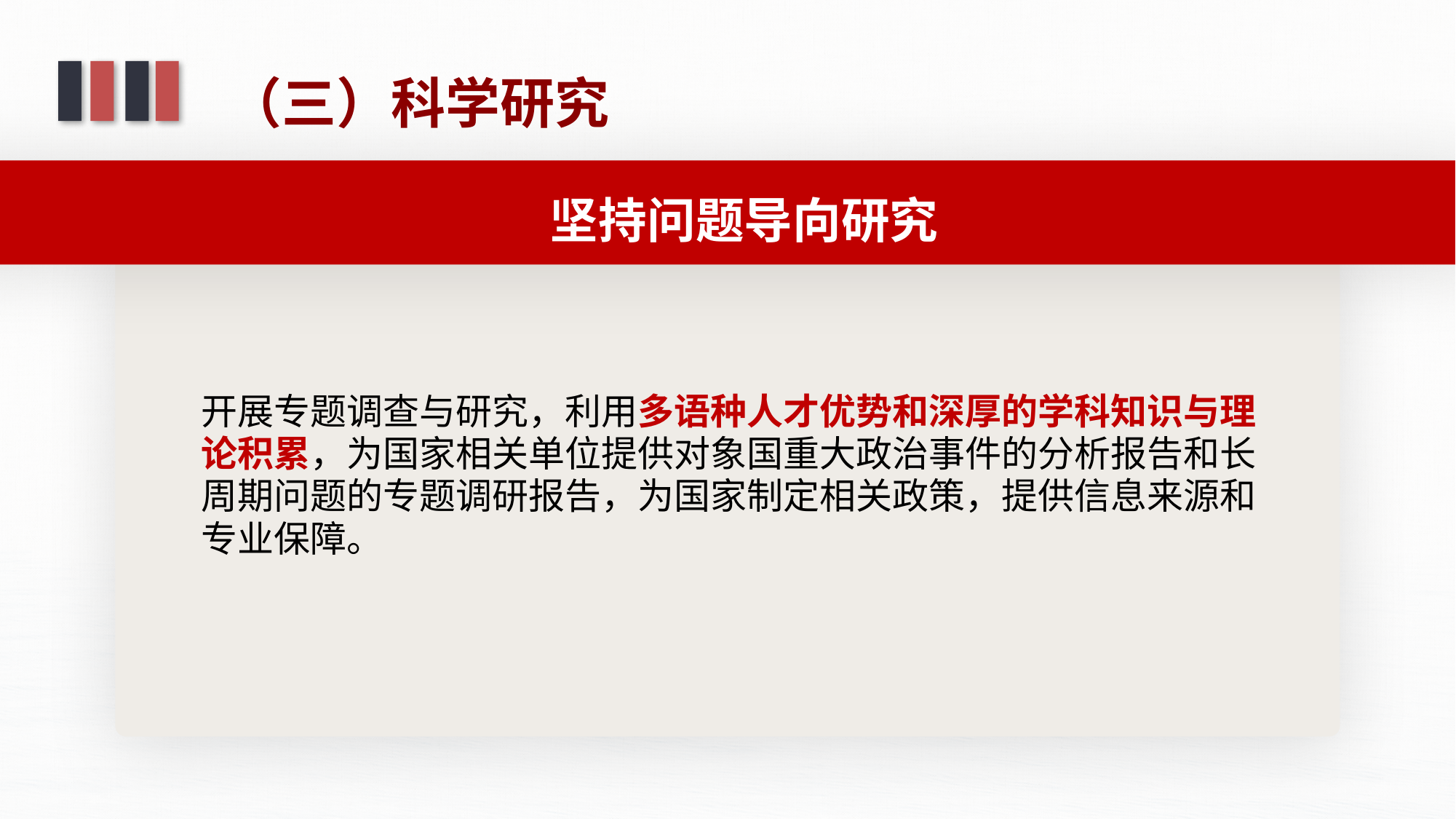

（三）科学研究

坚持问题导向研究

开展专题调查与研究，利用多语种人才优势和深厚的学科知识与理论积累，为国家相关单位提供对象国重大政治事件的分析报告和长周期问题的专题调研报告，为国家制定相关政策，提供信息来源和专业保障。